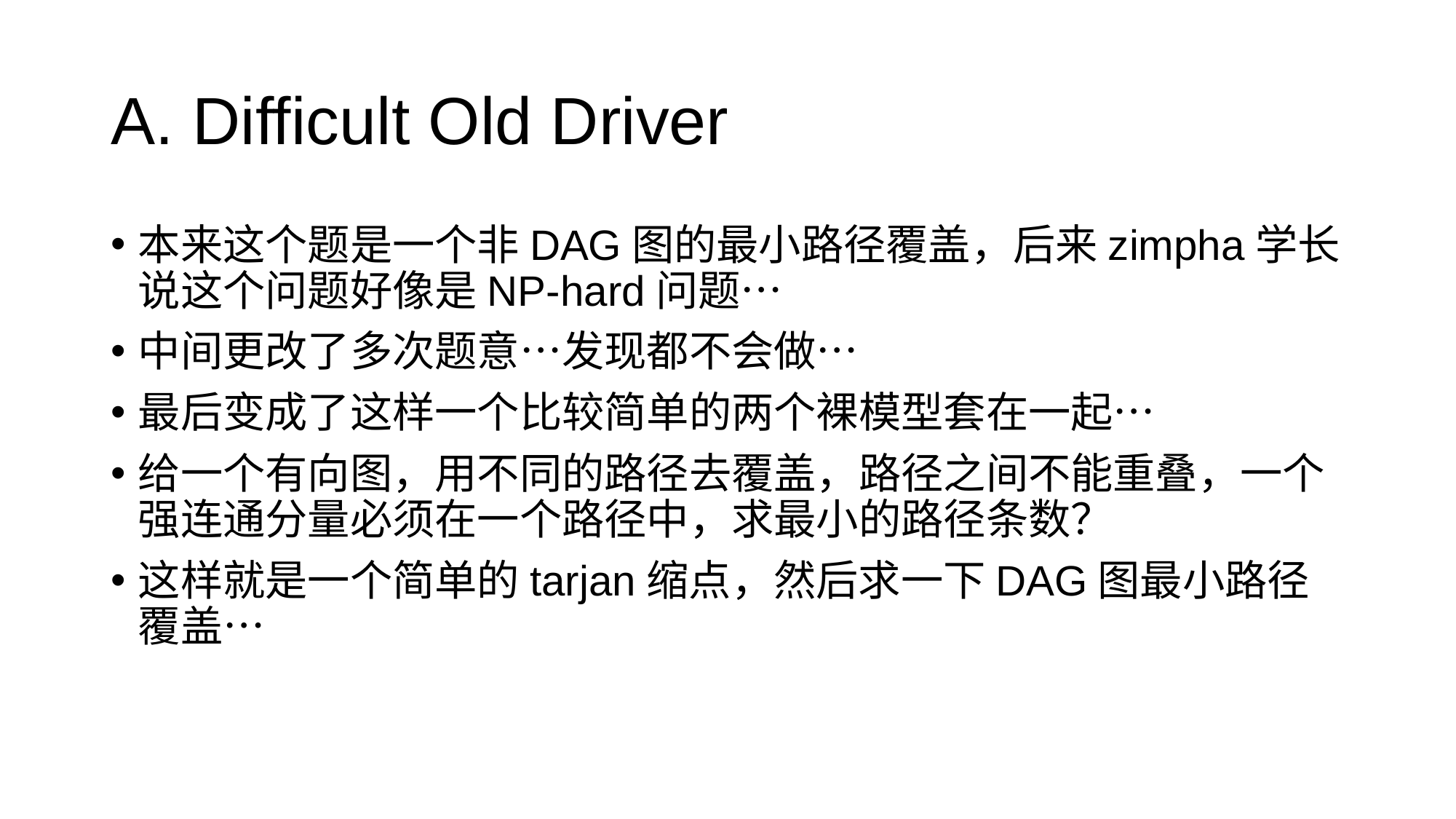

# A. Difficult Old Driver
本来这个题是一个非DAG图的最小路径覆盖，后来zimpha学长说这个问题好像是NP-hard问题…
中间更改了多次题意…发现都不会做…
最后变成了这样一个比较简单的两个裸模型套在一起…
给一个有向图，用不同的路径去覆盖，路径之间不能重叠，一个强连通分量必须在一个路径中，求最小的路径条数？
这样就是一个简单的tarjan缩点，然后求一下DAG图最小路径覆盖…